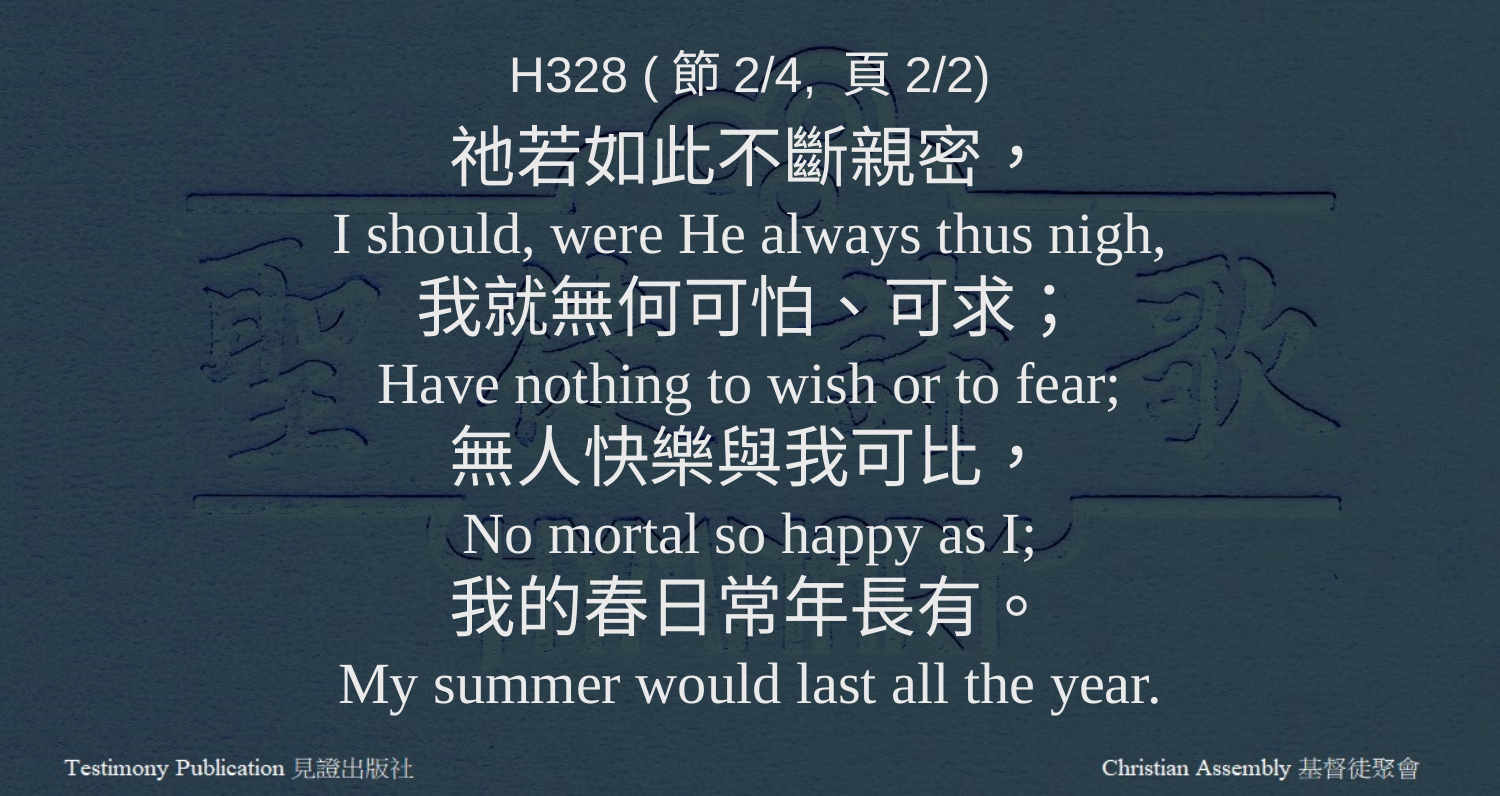

H328 (節2/4, 頁2/2)
祂若如此不斷親密，
I should, were He always thus nigh,
我就無何可怕、可求；
Have nothing to wish or to fear;
無人快樂與我可比，
No mortal so happy as I;
我的春日常年長有。
My summer would last all the year.